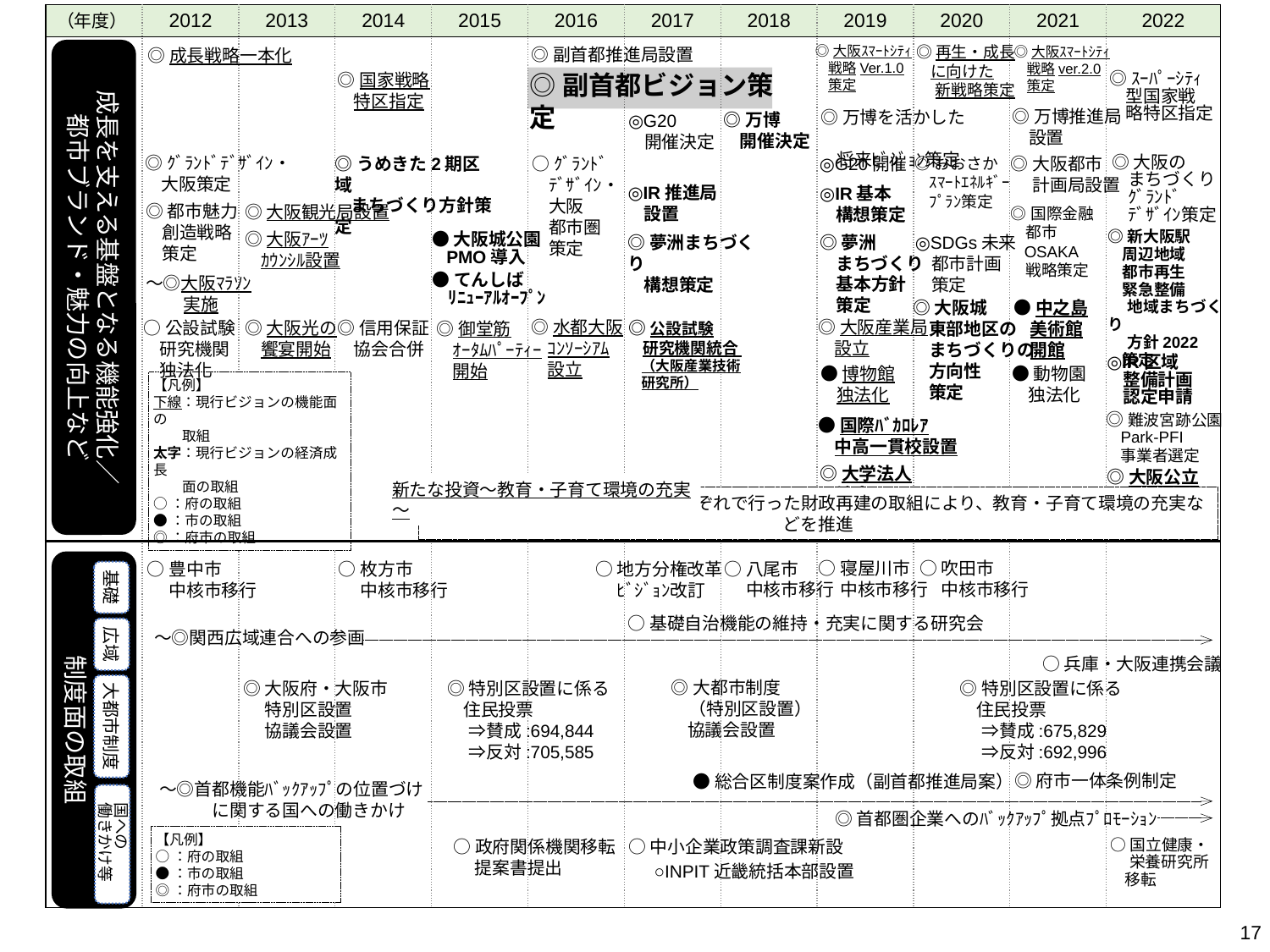

|  | 2012 | 2013 | 2014 | 2015 | 2016 | 2017 | 2018 | 2019 | 2020 | 2021 | 2022 |
| --- | --- | --- | --- | --- | --- | --- | --- | --- | --- | --- | --- |
|  |  |  |  |  |  |  |  |  |  |  |  |
|  |  |  |  |  |  |  |  |  |  |  |  |
（年度）
◎大阪ｽﾏｰﾄｼﾃｨ
   戦略Ver.1.0
   策定
◎大阪ｽﾏｰﾄｼﾃｨ
   戦略ver.2.0
   策定
◎ｽｰﾊﾟｰｼﾃｨ
   型国家戦
   略特区指定
◎再生・成長
   に向けた
　 新戦略策定
◎副首都推進局設置
◎成長戦略一本化
成長を支える基盤となる機能強化／
都市ブランド・魅力の向上など
◎副首都ビジョン策定
◎国家戦略
   特区指定

◎万博推進局
   設置
◎万博を活かした
   将来ﾋﾞｼﾞｮﾝ策定
◎万博
   開催決定
◎G20
   開催決定
◎ｸﾞﾗﾝﾄﾞﾃﾞｻﾞｲﾝ・
   大阪策定
◎うめきた2期区域
   まちづくり方針策定
○ｸﾞﾗﾝﾄﾞ
   ﾃﾞｻﾞｲﾝ・
   大阪
   都市圏
   策定
◎大阪の
   まちづくり
   ｸﾞﾗﾝﾄﾞ
   ﾃﾞｻﾞｲﾝ策定
◎大阪都市
　 計画局設置
◎G20開催
◎おおさか
   ｽﾏｰﾄｴﾈﾙｷﾞｰ
   ﾌﾟﾗﾝ策定
◎IR推進局
   設置
◎IR基本
   構想策定
◎都市魅力
   創造戦略
   策定
◎大阪観光局設置
◎国際金融
   都市
   OSAKA
   戦略策定
◎大阪ｱｰﾂ
   ｶｳﾝｼﾙ設置
◎新大阪駅
   周辺地域
   都市再生
   緊急整備
　 地域まちづくり
　 方針2022
   策定
◎夢洲
   まちづくり
   基本方針
   策定
◎夢洲まちづくり
   構想策定
◎SDGs未来
   都市計画
   策定
●大阪城公園
   PMO導入
●てんしば
   ﾘﾆｭｰｱﾙｵｰﾌﾟﾝ
～◎大阪ﾏﾗｿﾝ
   　 実施
◎大阪城
   東部地区の
   まちづくりの
   方向性
   策定
●中之島
   美術館
   開館
◎大阪産業局
   設立
◎水都大阪
   ｺﾝｿｰｼｱﾑ
   設立
◎信用保証
   協会合併
○公設試験
   研究機関
   独法化
◎公設試験
   研究機関統合
   （大阪産業技術
   研究所）
◎大阪光の
   饗宴開始
◎御堂筋
   ｵｰﾀﾑﾊﾟｰﾃｨｰ
   開始
◎IR区域
   整備計画
   認定申請
●動物園
   独法化
●博物館
   独法化
【凡例】
下線：現行ビジョンの機能面の
        取組
太字：現行ビジョンの経済成長
        面の取組
○：府の取組
●：市の取組
◎：府市の取組
◎難波宮跡公園
   Park-PFI
   事業者選定
●国際ﾊﾞｶﾛﾚｱ
   中高一貫校設置
◎大学法人
   統合
◎大阪公立
   大学開学
新たな投資～教育・子育て環境の充実～
府市一体の取組に加え、府市それぞれで行った財政再建の取組により、教育・子育て環境の充実などを推進
制度面の取組
○寝屋川市
　 中核市移行
○吹田市
　 中核市移行
○八尾市
　 中核市移行
○地方分権改革
　 ﾋﾞｼﾞｮﾝ改訂
○豊中市
　 中核市移行
○枚方市
　 中核市移行
基礎
○基礎自治機能の維持・充実に関する研究会
広域
～◎関西広域連合への参画
○兵庫・大阪連携会議
◎大都市制度
　（特別区設置）
   協議会設置
◎大阪府・大阪市
　 特別区設置
　 協議会設置
◎特別区設置に係る
   住民投票
　 ⇒賛成:694,844
　 ⇒反対:705,585
◎特別区設置に係る
   住民投票
　 ⇒賛成:675,829
　 ⇒反対:692,996
大都市制度
◎府市一体条例制定
●総合区制度案作成（副首都推進局案）
～◎首都機能ﾊﾞｯｸｱｯﾌﾟの位置づけ
　　　に関する国への働きかけ
  国への
  働きかけ等
◎首都圏企業へのﾊﾞｯｸｱｯﾌﾟ拠点ﾌﾟﾛﾓｰｼｮﾝ
【凡例】
○：府の取組
●：市の取組
◎：府市の取組
○政府関係機関移転
　 提案書提出
○中小企業政策調査課新設
○国立健康・
　 栄養研究所
   移転
○INPIT近畿統括本部設置
17